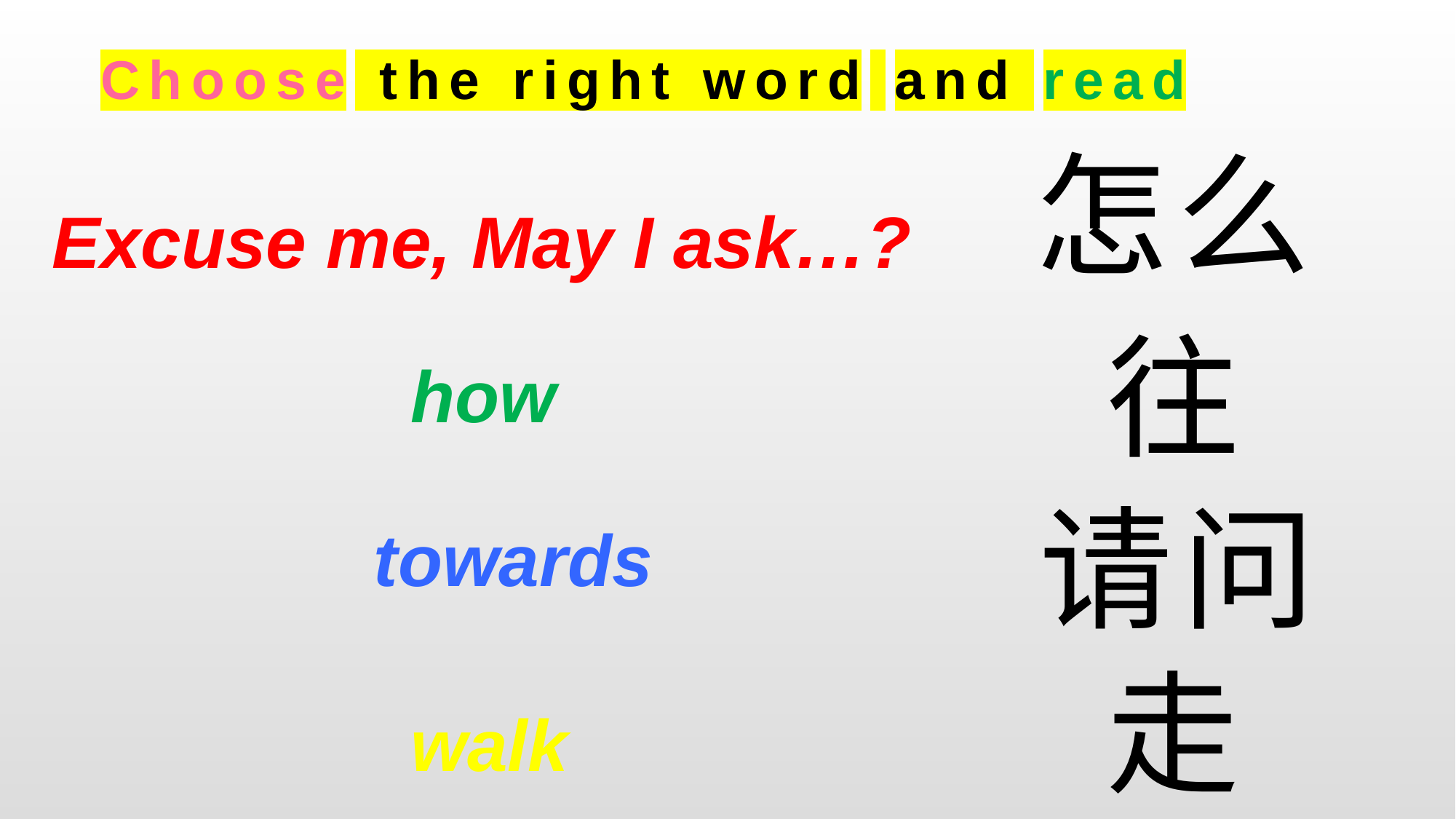

Choose the right word and read
怎么
Excuse me, May I ask…?
往
how
# 请问
towards
走
walk